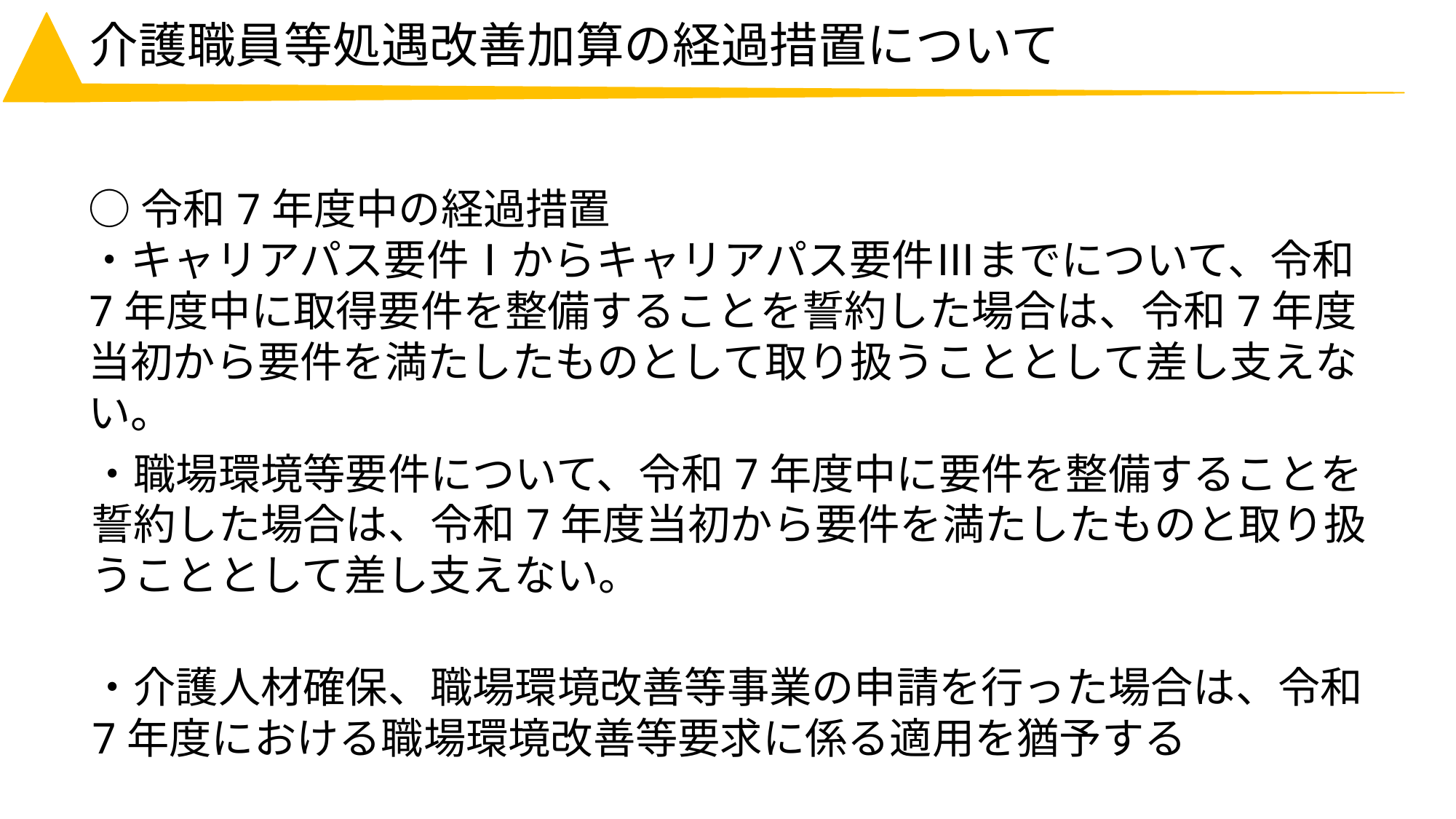

# 介護職員等処遇改善加算の経過措置について
○令和7年度中の経過措置
・キャリアパス要件Ⅰからキャリアパス要件Ⅲまでについて、令和7年度中に取得要件を整備することを誓約した場合は、令和7年度当初から要件を満たしたものとして取り扱うこととして差し支えない。
・職場環境等要件について、令和7年度中に要件を整備することを誓約した場合は、令和7年度当初から要件を満たしたものと取り扱うこととして差し支えない。
・介護人材確保、職場環境改善等事業の申請を行った場合は、令和7年度における職場環境改善等要求に係る適用を猶予する